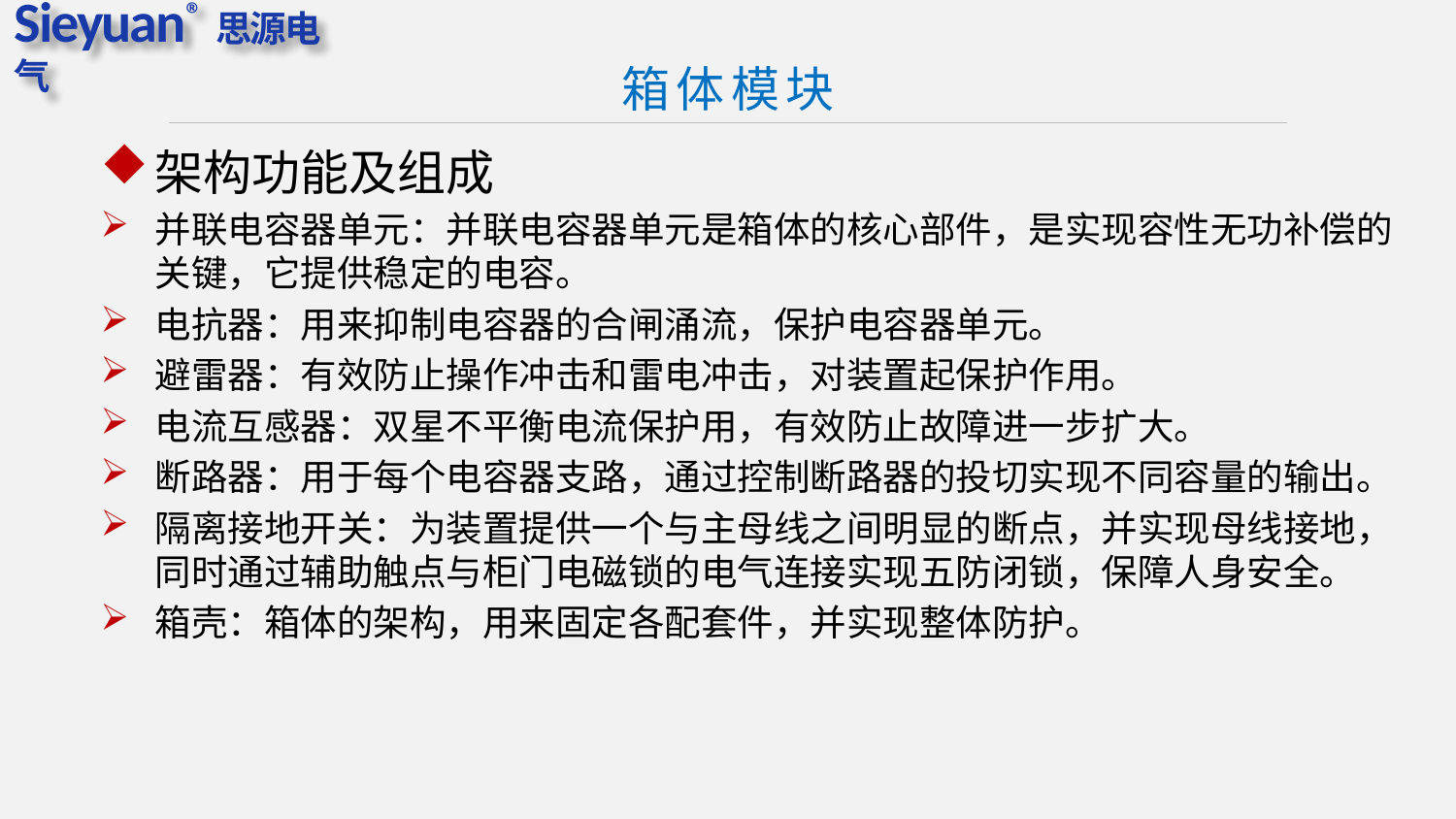

箱体模块
架构功能及组成
并联电容器单元：并联电容器单元是箱体的核心部件，是实现容性无功补偿的关键，它提供稳定的电容。
电抗器：用来抑制电容器的合闸涌流，保护电容器单元。
避雷器：有效防止操作冲击和雷电冲击，对装置起保护作用。
电流互感器：双星不平衡电流保护用，有效防止故障进一步扩大。
断路器：用于每个电容器支路，通过控制断路器的投切实现不同容量的输出。
隔离接地开关：为装置提供一个与主母线之间明显的断点，并实现母线接地，同时通过辅助触点与柜门电磁锁的电气连接实现五防闭锁，保障人身安全。
箱壳：箱体的架构，用来固定各配套件，并实现整体防护。